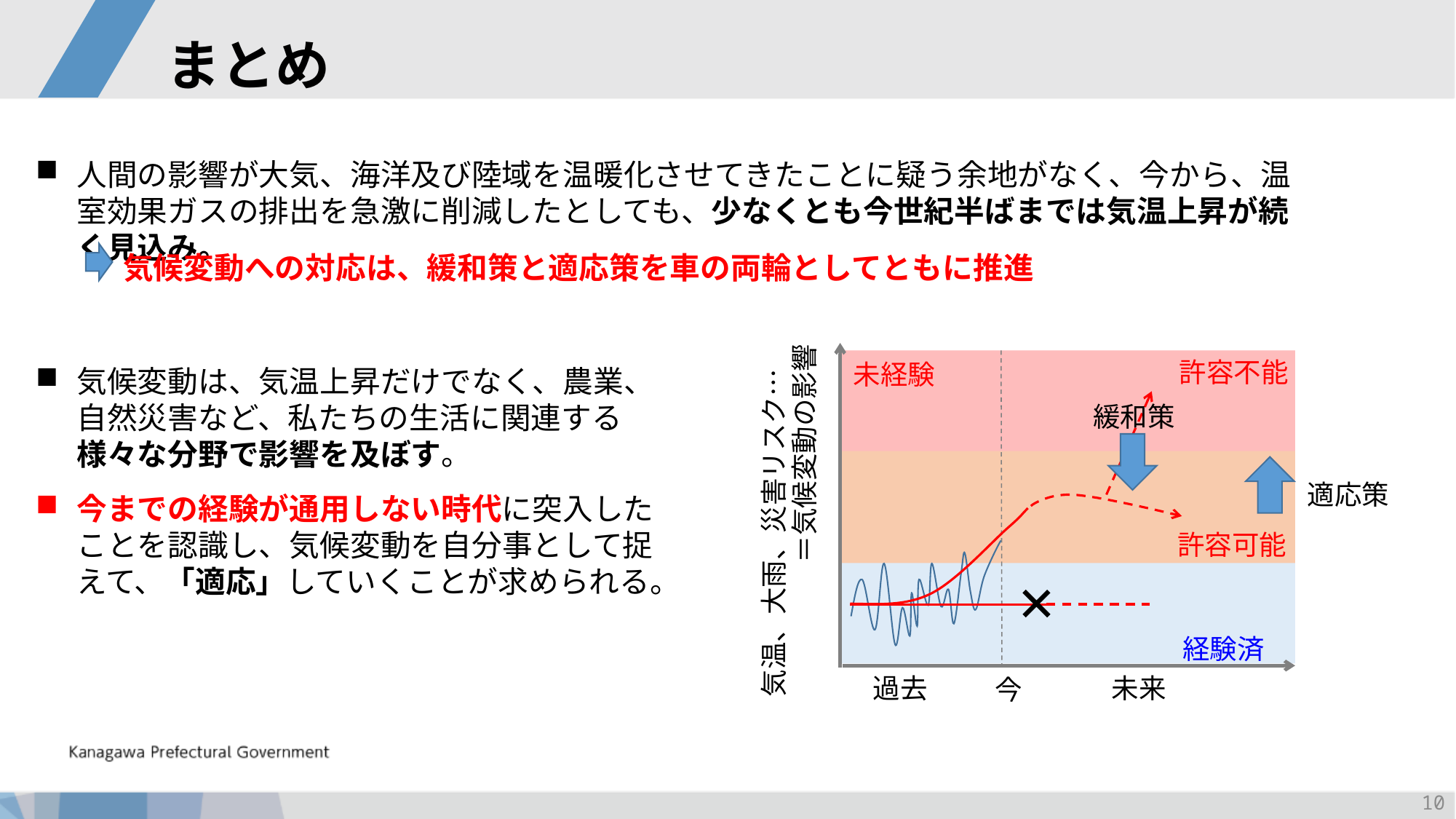

# まとめ

人間の影響が大気、海洋及び陸域を温暖化させてきたことに疑う余地がなく、今から、温室効果ガスの排出を急激に削減したとしても、少なくとも今世紀半ばまでは気温上昇が続く見込み。

気候変動への対応は、緩和策と適応策を車の両輪としてともに推進
許容不能

未経験
気候変動は、気温上昇だけでなく、農業、自然災害など、私たちの生活に関連する様々な分野で影響を及ぼす。
今までの経験が通用しない時代に突入したことを認識し、気候変動を自分事として捉えて、「適応」していくことが求められる。
緩和策
＝気候変動の影響

適応策

気温、大雨、災害リスク…
許容可能

経験済
過去
未来
今
10